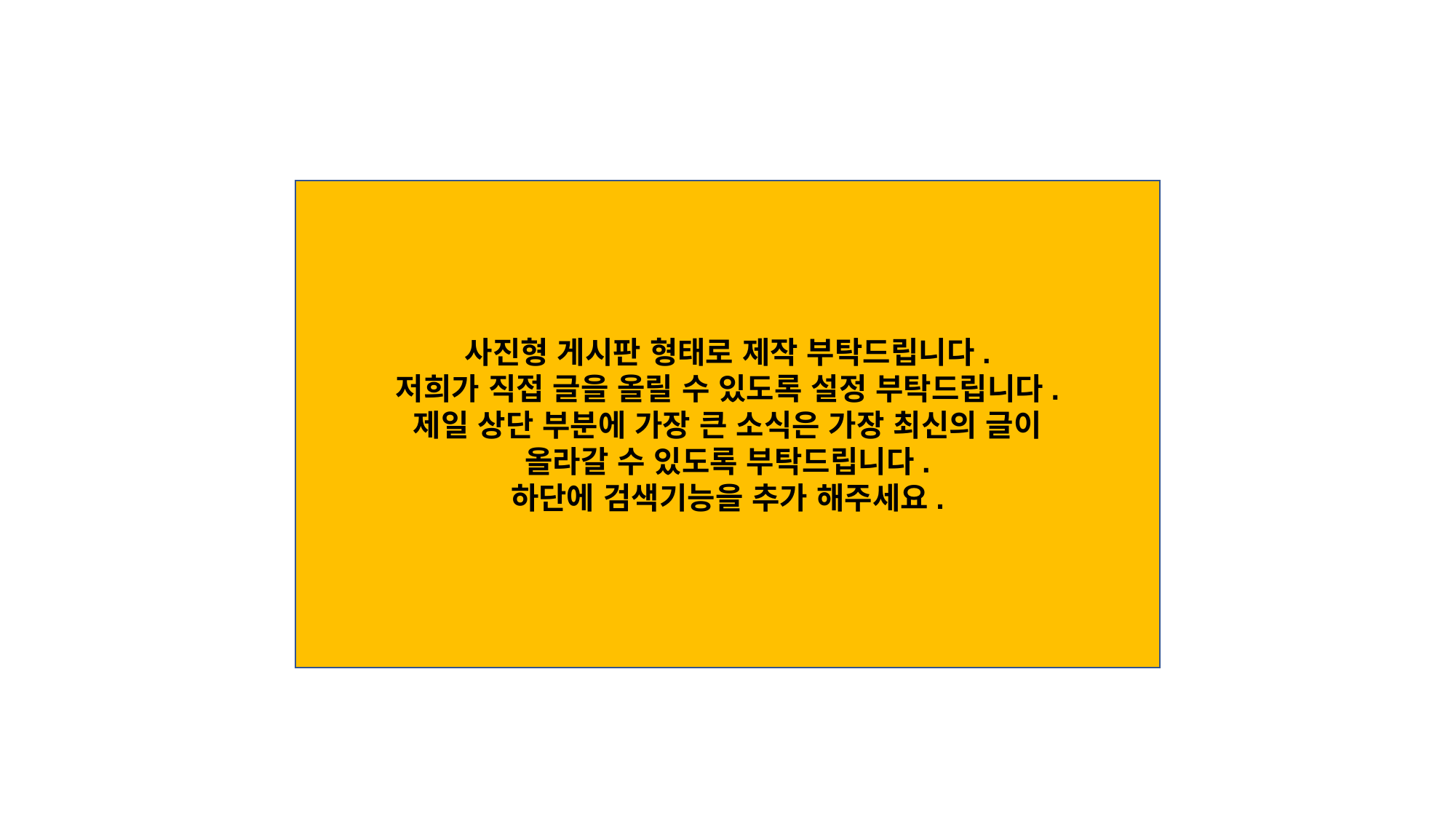

사진형 게시판 형태로 제작 부탁드립니다.
저희가 직접 글을 올릴 수 있도록 설정 부탁드립니다.
제일 상단 부분에 가장 큰 소식은 가장 최신의 글이
올라갈 수 있도록 부탁드립니다.
하단에 검색기능을 추가 해주세요.